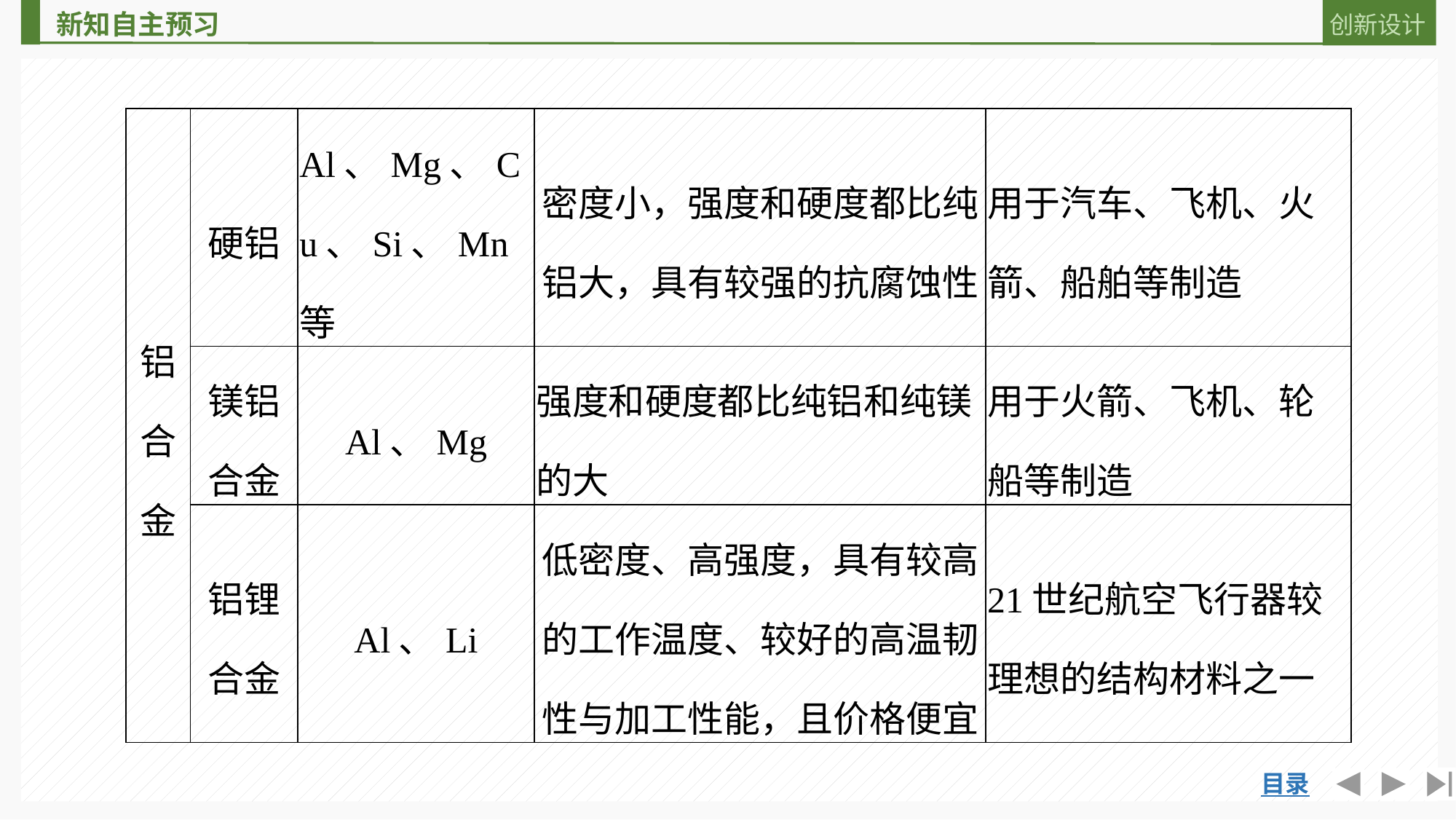

| 铝 合 金 | 硬铝 | Al、Mg、Cu、Si、Mn等 | 密度小，强度和硬度都比纯铝大，具有较强的抗腐蚀性 | 用于汽车、飞机、火箭、船舶等制造 |
| --- | --- | --- | --- | --- |
|  | 镁铝 合金 | Al、Mg | 强度和硬度都比纯铝和纯镁的大 | 用于火箭、飞机、轮船等制造 |
|  | 铝锂 合金 | Al、Li | 低密度、高强度，具有较高的工作温度、较好的高温韧性与加工性能，且价格便宜 | 21世纪航空飞行器较理想的结构材料之一 |